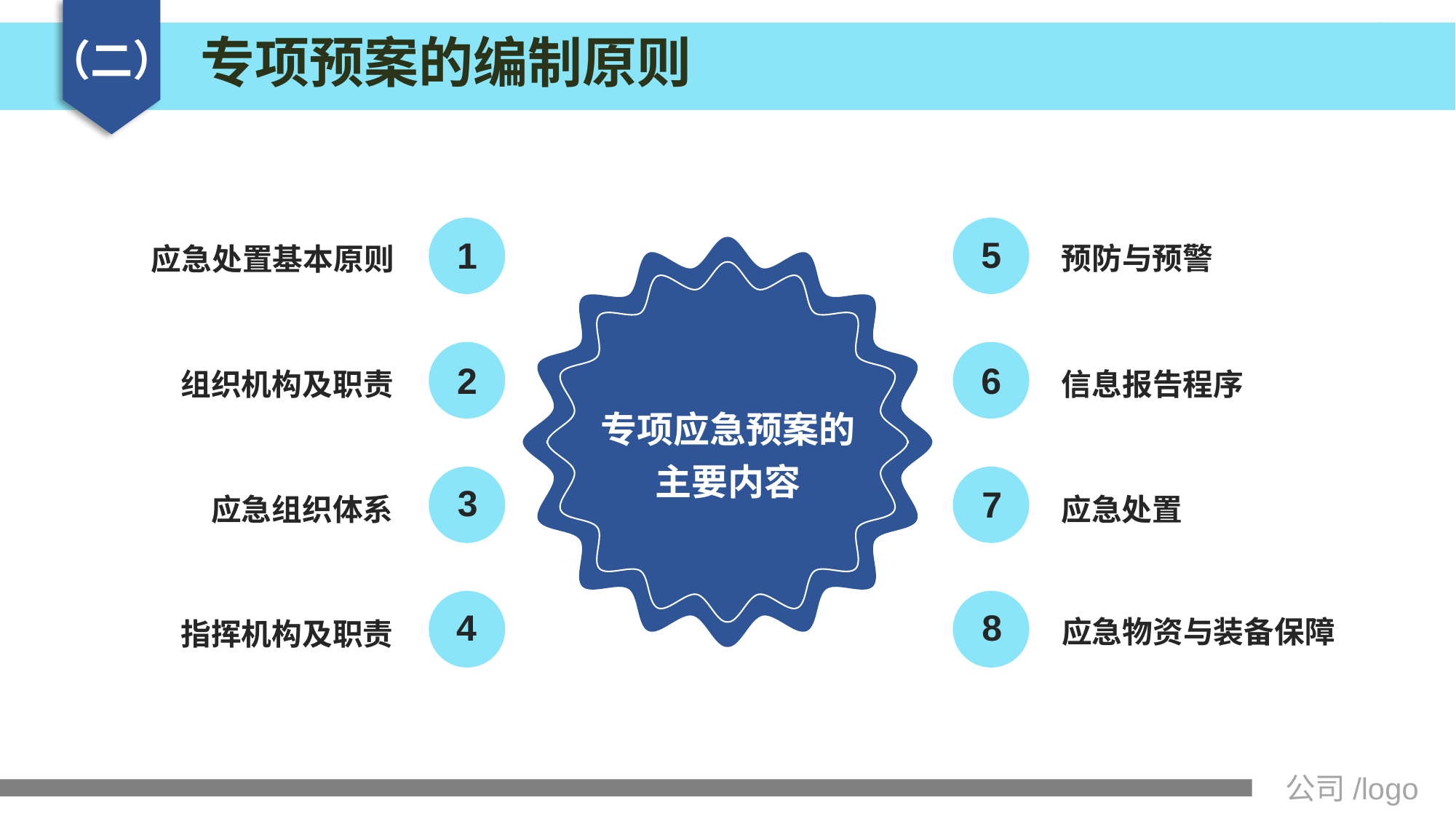

专项预案的编制原则
（二）

5
1
预防与预警
应急处置基本原则

2
6
组织机构及职责
信息报告程序
专项应急预案的主要内容

3
7
应急组织体系
应急处置

4
8
应急物资与装备保障
指挥机构及职责
公司/logo